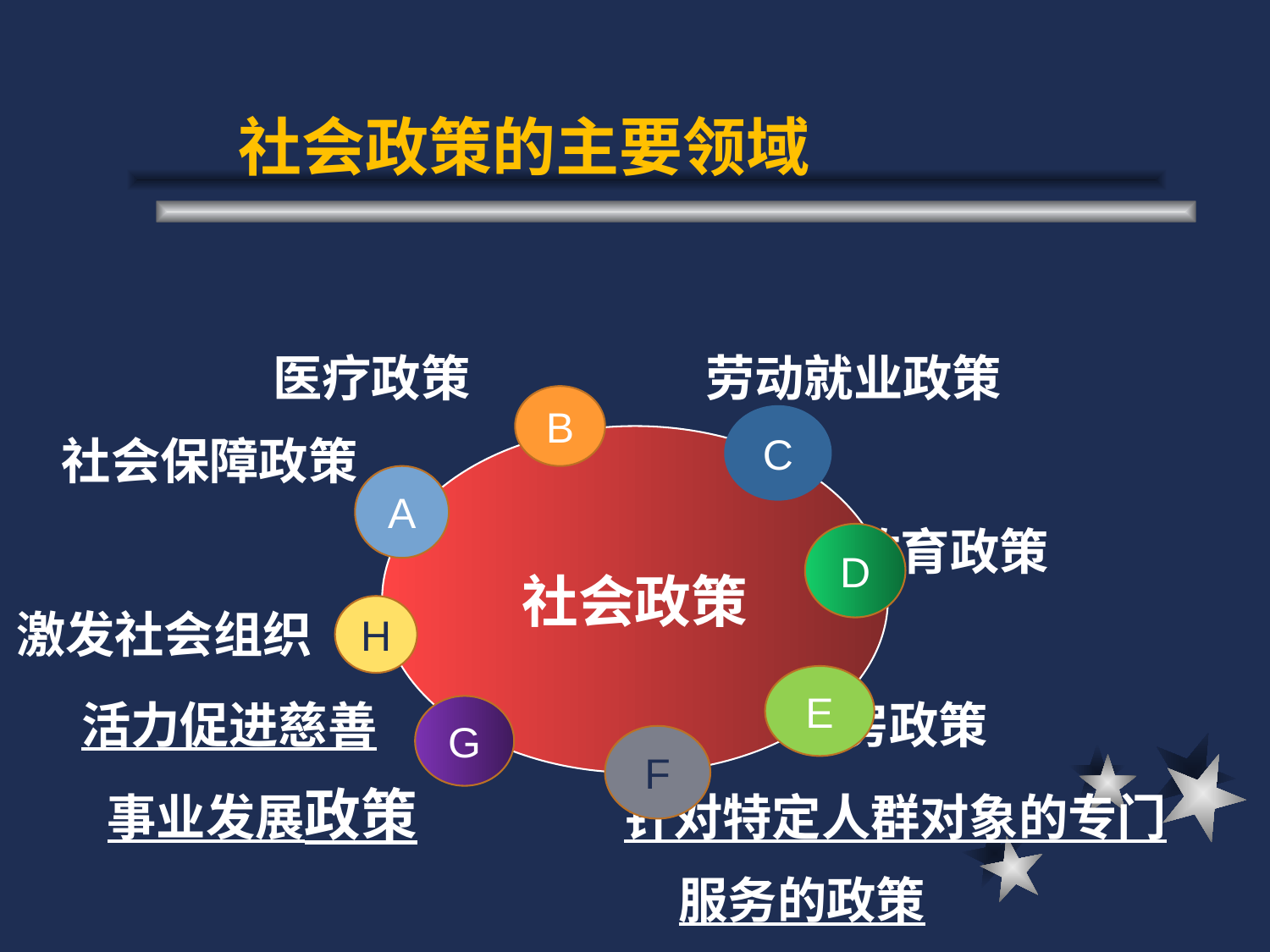

# 社会政策的主要领域

                    医疗政策                     劳动就业政策
   社会保障政策
                                                        公共教育政策
激发社会组织
    活力促进慈善                                住房政策
      事业发展政策                针对特定人群对象的专门
                                                          服务的政策
B
C
社会政策
A
D
H
E
G
F
19